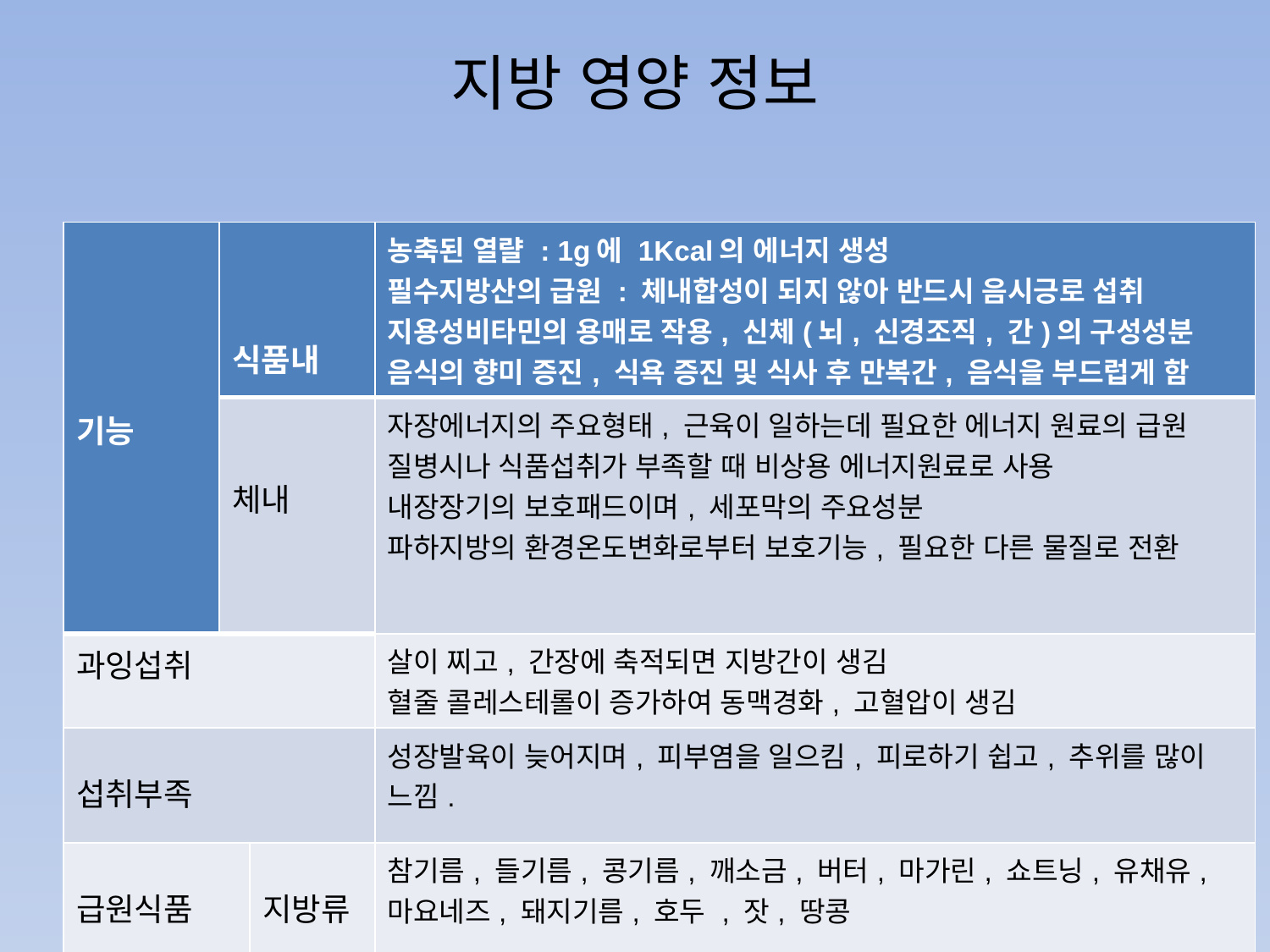

# 지방 영양 정보
| 기능 | 식품내 |  | 농축된 열랼 : 1g에 1Kcal의 에너지 생성 필수지방산의 급원 : 체내합성이 되지 않아 반드시 음시긍로 섭취 지용성비타민의 용매로 작용, 신체(뇌, 신경조직, 간)의 구성성분 음식의 향미 증진, 식욕 증진 및 식사 후 만복간, 음식을 부드럽게 함 |
| --- | --- | --- | --- |
|  | 체내 |  | 자장에너지의 주요형태, 근육이 일하는데 필요한 에너지 원료의 급원 질병시나 식품섭취가 부족할 때 비상용 에너지원료로 사용 내장장기의 보호패드이며, 세포막의 주요성분 파하지방의 환경온도변화로부터 보호기능, 필요한 다른 물질로 전환 |
| 과잉섭취 |  |  | 살이 찌고, 간장에 축적되면 지방간이 생김 혈줄 콜레스테롤이 증가하여 동맥경화, 고혈압이 생김 |
| 섭취부족 |  |  | 성장발육이 늦어지며, 피부염을 일으킴, 피로하기 쉽고, 추위를 많이 느낌. |
| 급원식품 |  | 지방류 | 참기름, 들기름, 콩기름, 깨소금, 버터, 마가린, 쇼트닝, 유채유, 마요네즈, 돼지기름, 호두 , 잣, 땅콩 |